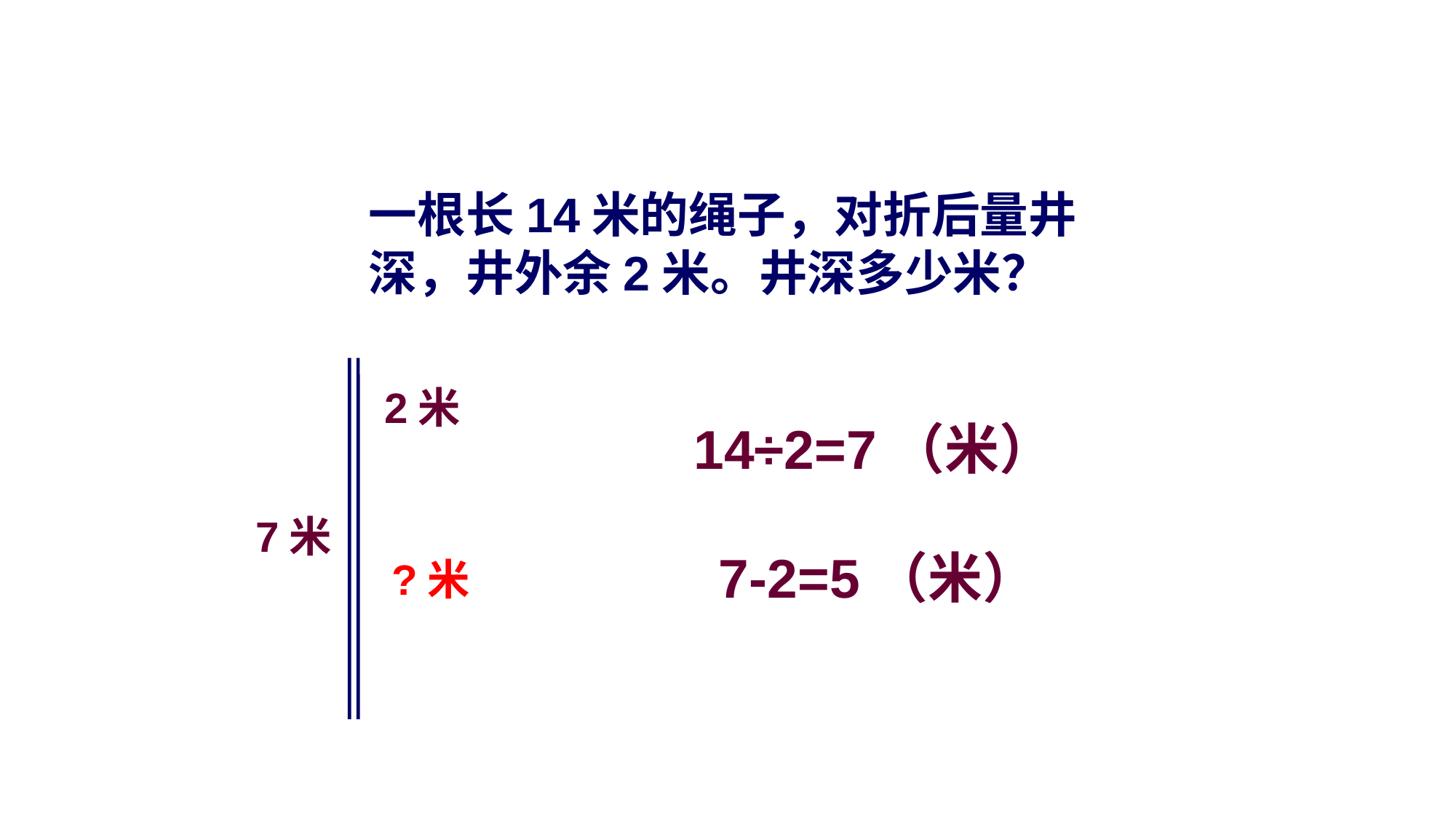

一根长14米的绳子，对折后量井
深，井外余2米。井深多少米？

2米
14÷2=7（米）

7米
7-2=5（米）
?米